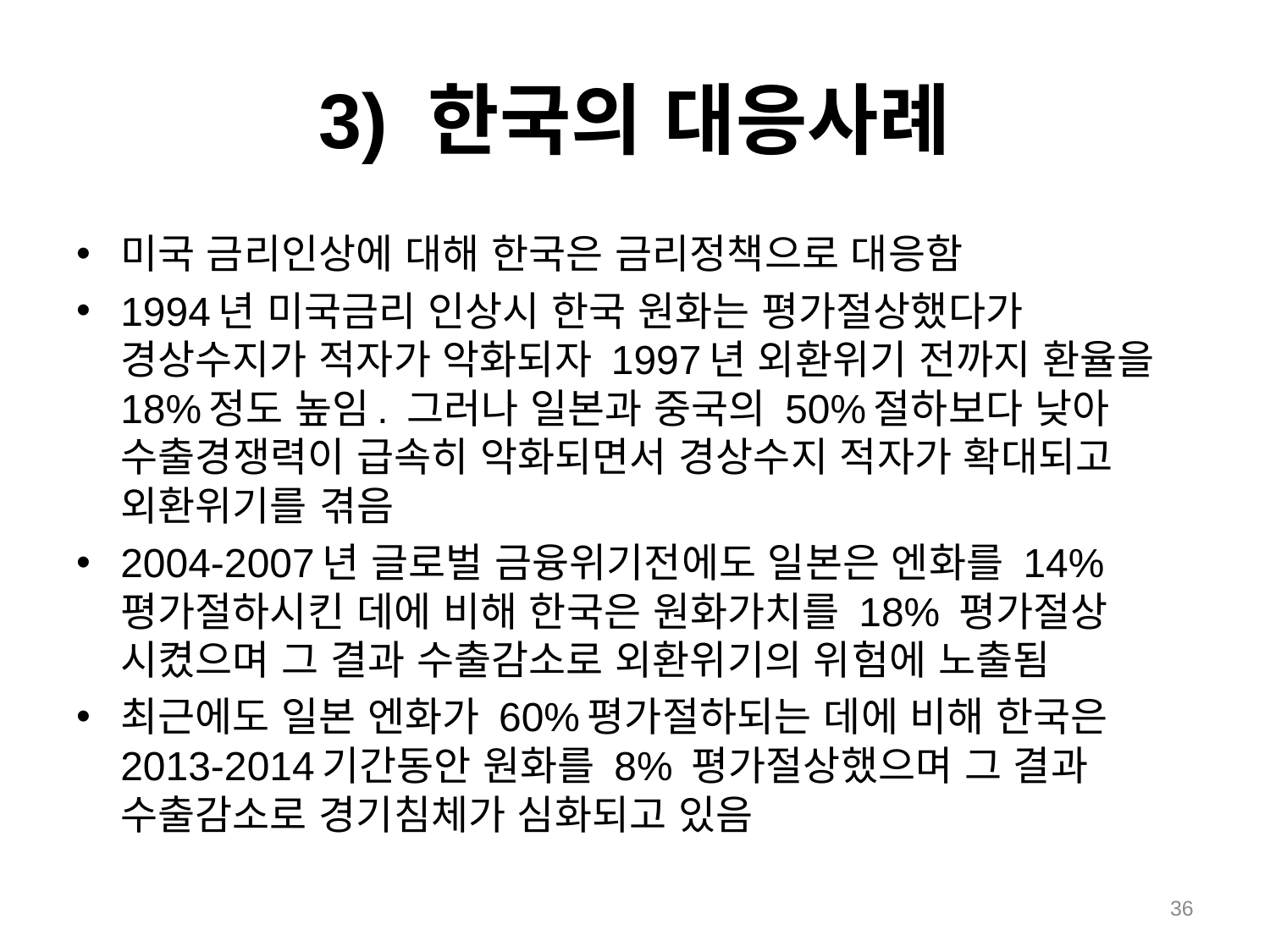

# 3) 한국의 대응사례
미국 금리인상에 대해 한국은 금리정책으로 대응함
1994년 미국금리 인상시 한국 원화는 평가절상했다가 경상수지가 적자가 악화되자 1997년 외환위기 전까지 환율을 18%정도 높임. 그러나 일본과 중국의 50%절하보다 낮아 수출경쟁력이 급속히 악화되면서 경상수지 적자가 확대되고 외환위기를 겪음
2004-2007년 글로벌 금융위기전에도 일본은 엔화를 14% 평가절하시킨 데에 비해 한국은 원화가치를 18% 평가절상 시켰으며 그 결과 수출감소로 외환위기의 위험에 노출됨
최근에도 일본 엔화가 60%평가절하되는 데에 비해 한국은 2013-2014기간동안 원화를 8% 평가절상했으며 그 결과 수출감소로 경기침체가 심화되고 있음
36